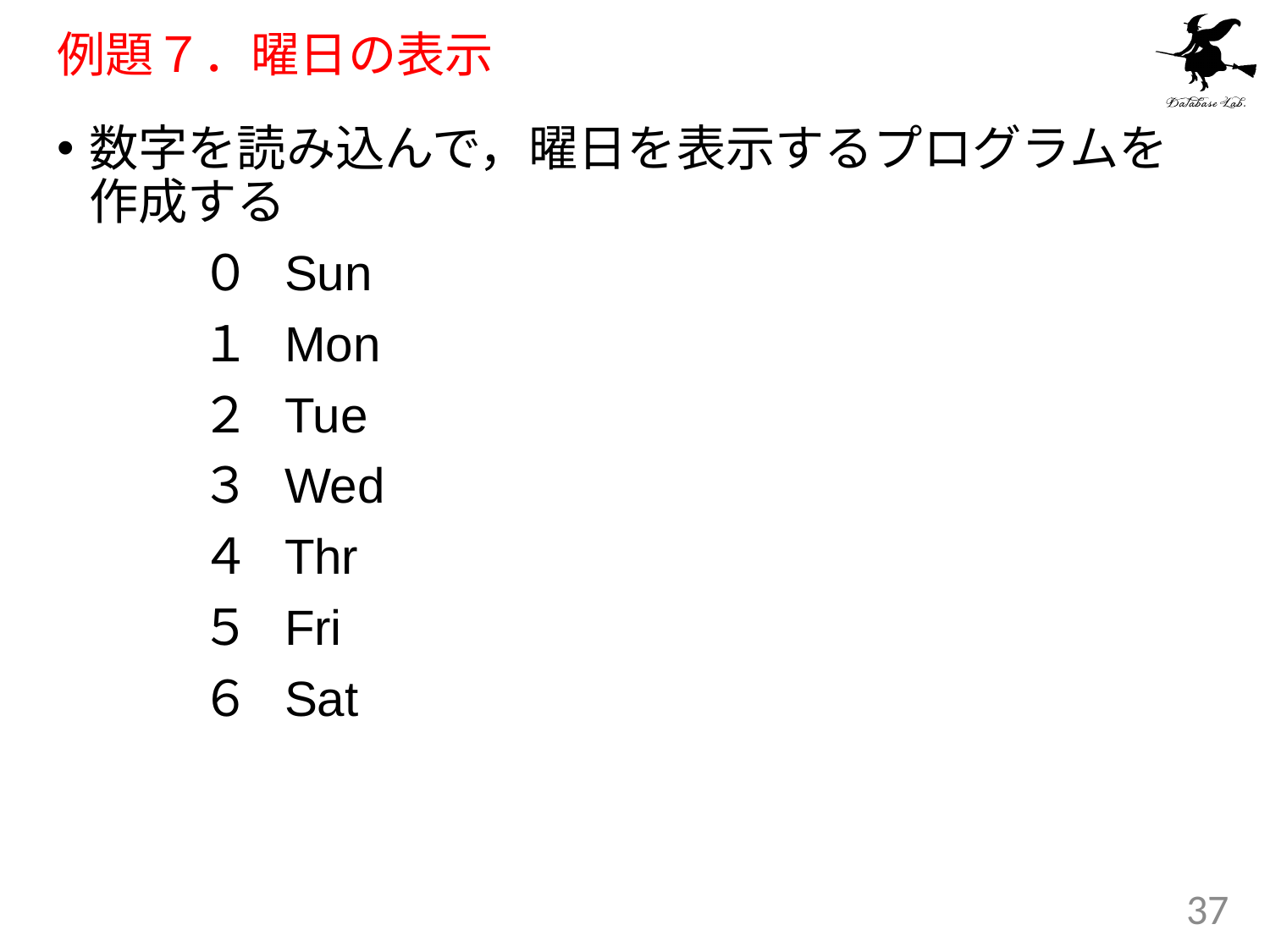

# 例題７．曜日の表示
数字を読み込んで，曜日を表示するプログラムを作成する
            ０  Sun
            １  Mon
            ２  Tue
            ３  Wed
            ４  Thr
            ５  Fri
            ６  Sat

37